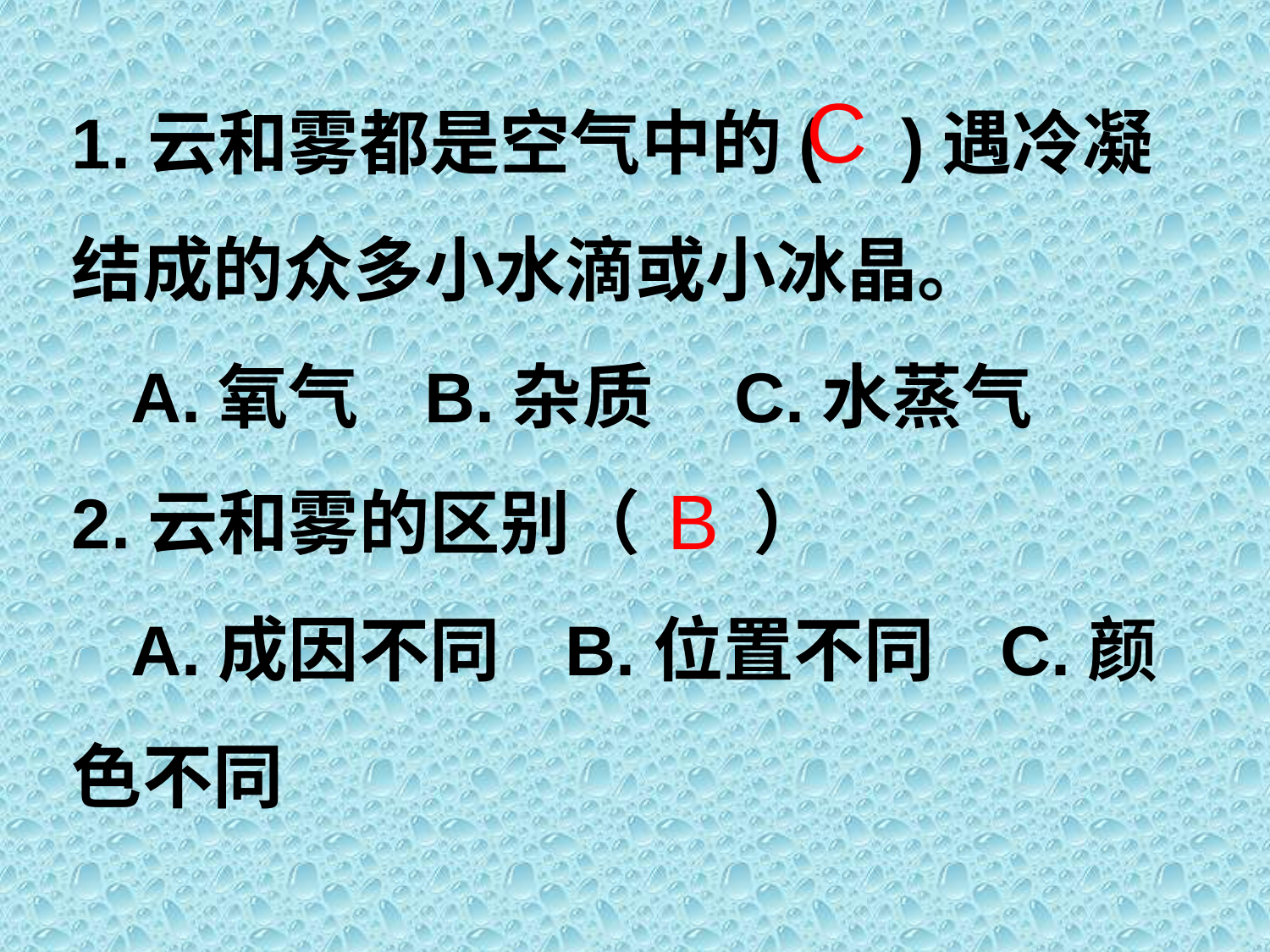

C
1.云和雾都是空气中的(    )遇冷凝结成的众多小水滴或小冰晶。
   A.氧气   B.杂质    C.水蒸气
2.云和雾的区别（       ）
   A.成因不同   B.位置不同   C.颜色不同

B